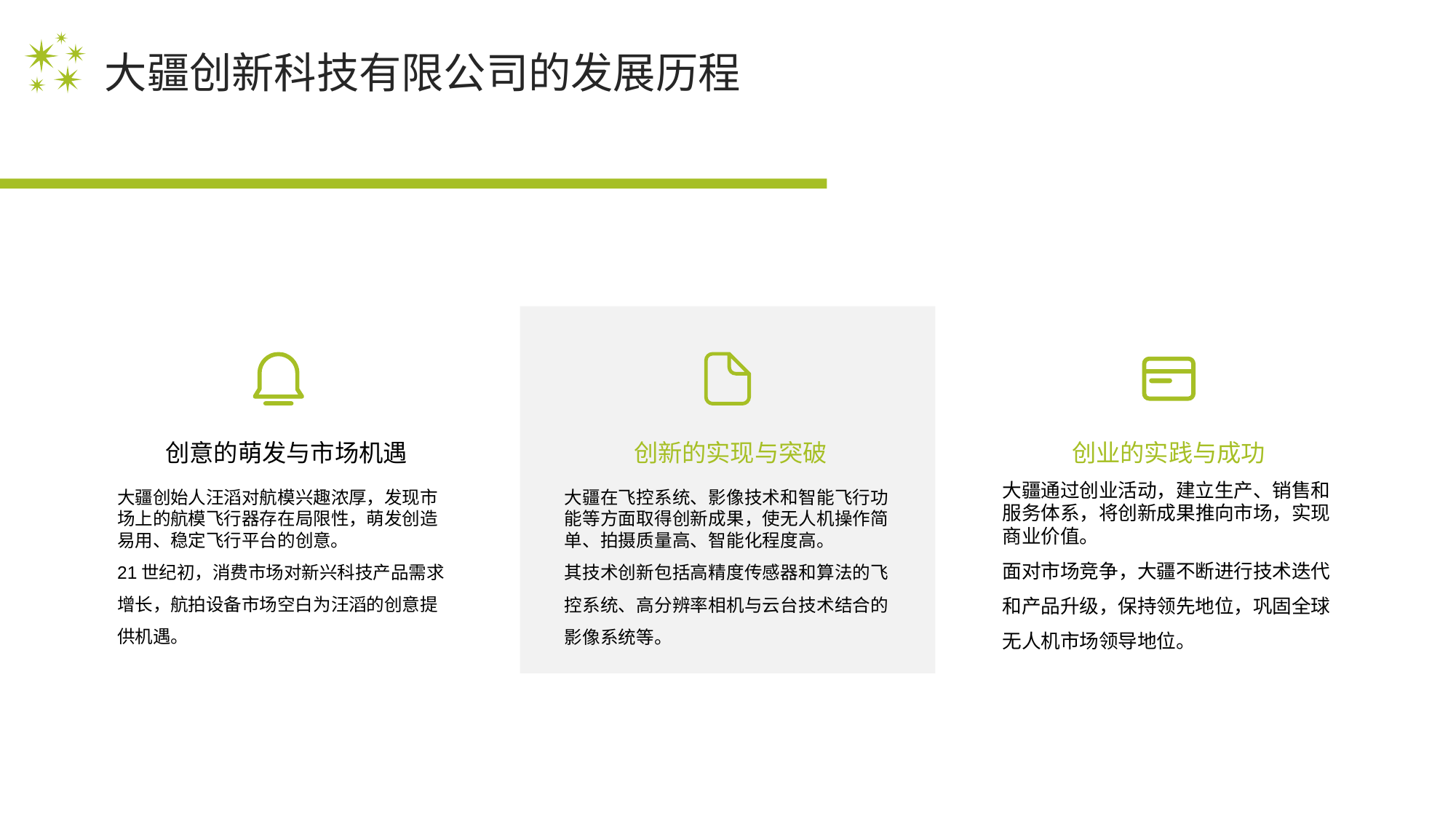

大疆创新科技有限公司的发展历程

创意的萌发与市场机遇
创新的实现与突破
创业的实践与成功
大疆通过创业活动，建立生产、销售和服务体系，将创新成果推向市场，实现商业价值。
面对市场竞争，大疆不断进行技术迭代和产品升级，保持领先地位，巩固全球无人机市场领导地位。
大疆创始人汪滔对航模兴趣浓厚，发现市场上的航模飞行器存在局限性，萌发创造易用、稳定飞行平台的创意。
21世纪初，消费市场对新兴科技产品需求增长，航拍设备市场空白为汪滔的创意提供机遇。
大疆在飞控系统、影像技术和智能飞行功能等方面取得创新成果，使无人机操作简单、拍摄质量高、智能化程度高。
其技术创新包括高精度传感器和算法的飞控系统、高分辨率相机与云台技术结合的影像系统等。